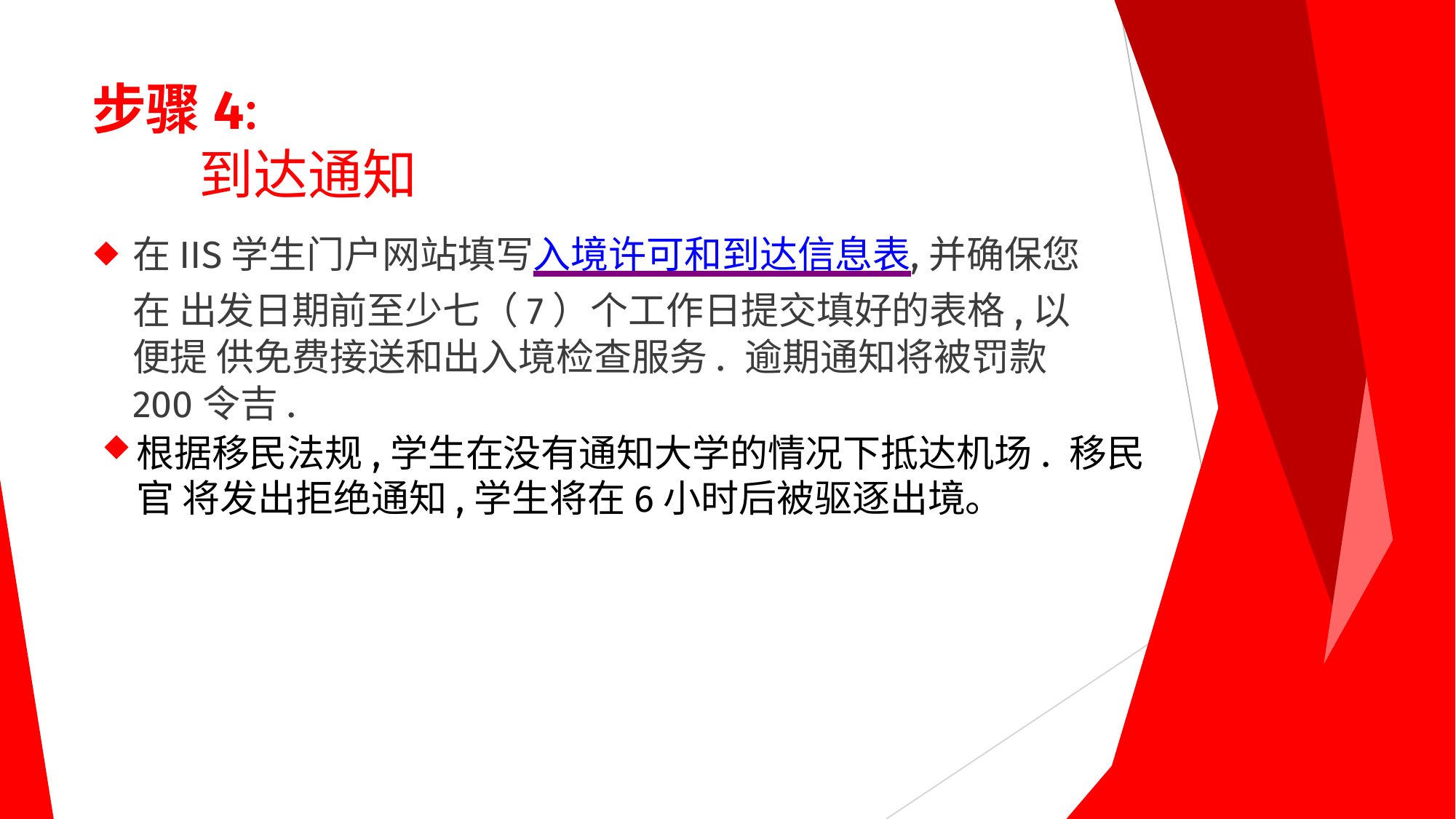

# 步骤4:
到达通知
在IIS学生门户网站填写入境许可和到达信息表,并确保您在 出发日期前至少七（7）个工作日提交填好的表格,以便提 供免费接送和出入境检查服务. 逾期通知将被罚款200令吉.
根据移民法规,学生在没有通知大学的情况下抵达机场. 移民官 将发出拒绝通知,学生将在6小时后被驱逐出境。